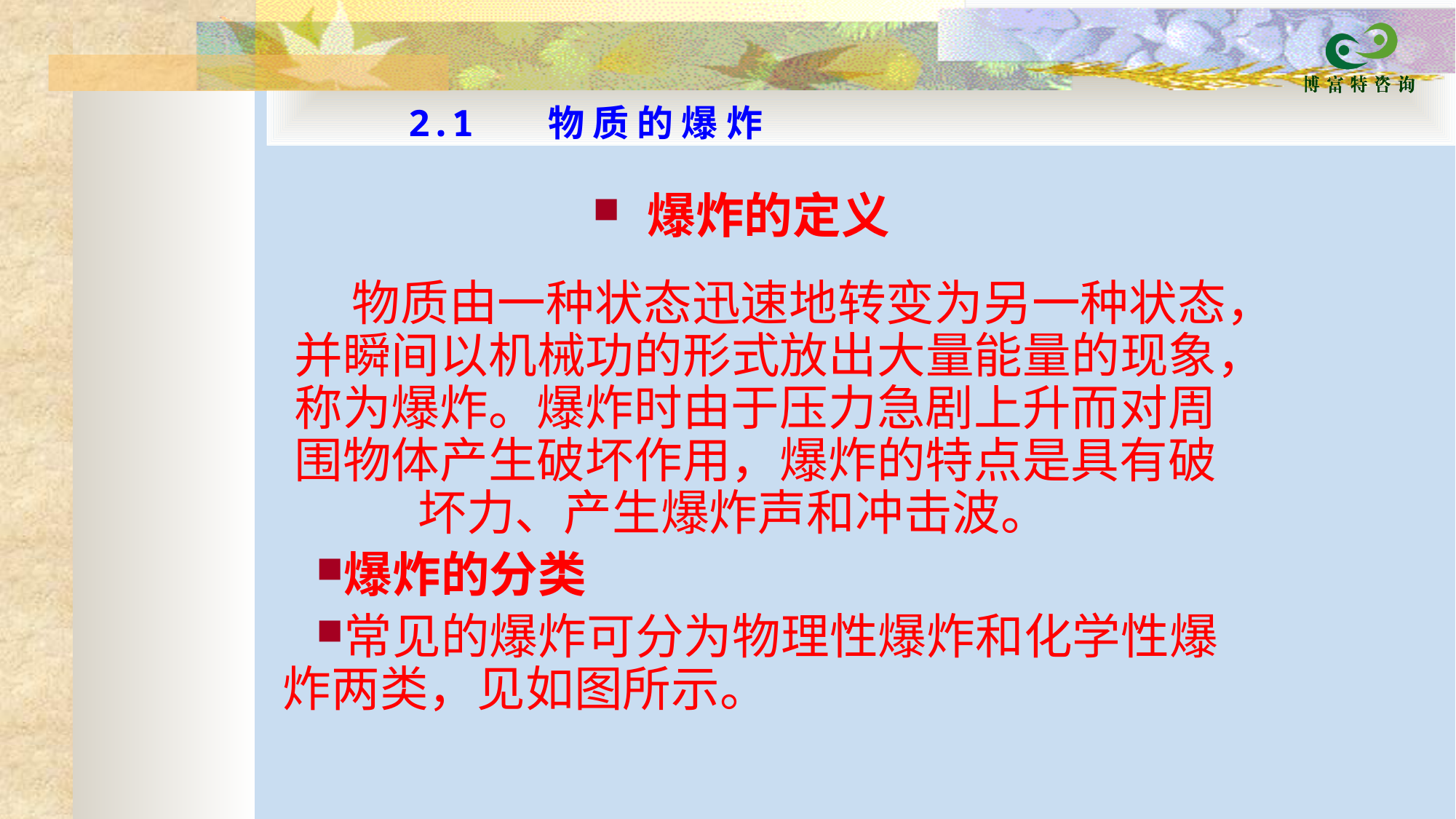

2.1   物 质 的 爆 炸
爆炸的定义
  物质由一种状态迅速地转变为另一种状态，并瞬间以机械功的形式放出大量能量的现象，称为爆炸。爆炸时由于压力急剧上升而对周围物体产生破坏作用，爆炸的特点是具有破坏力、产生爆炸声和冲击波。
爆炸的分类
常见的爆炸可分为物理性爆炸和化学性爆炸两类，见如图所示。